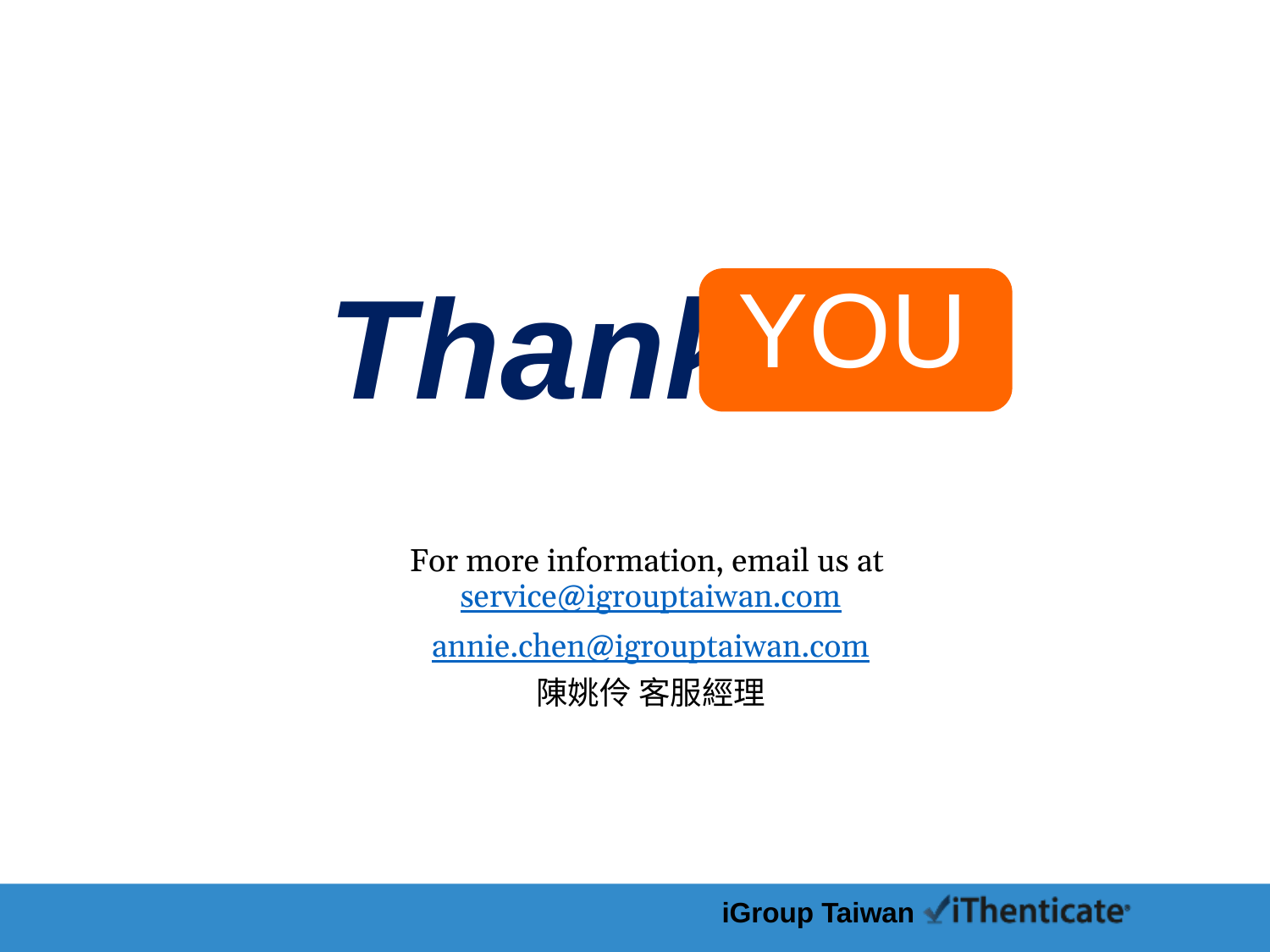

Thank
YOU

For more information, email us at service@igrouptaiwan.com
annie.chen@igrouptaiwan.com
陳姚伶 客服經理